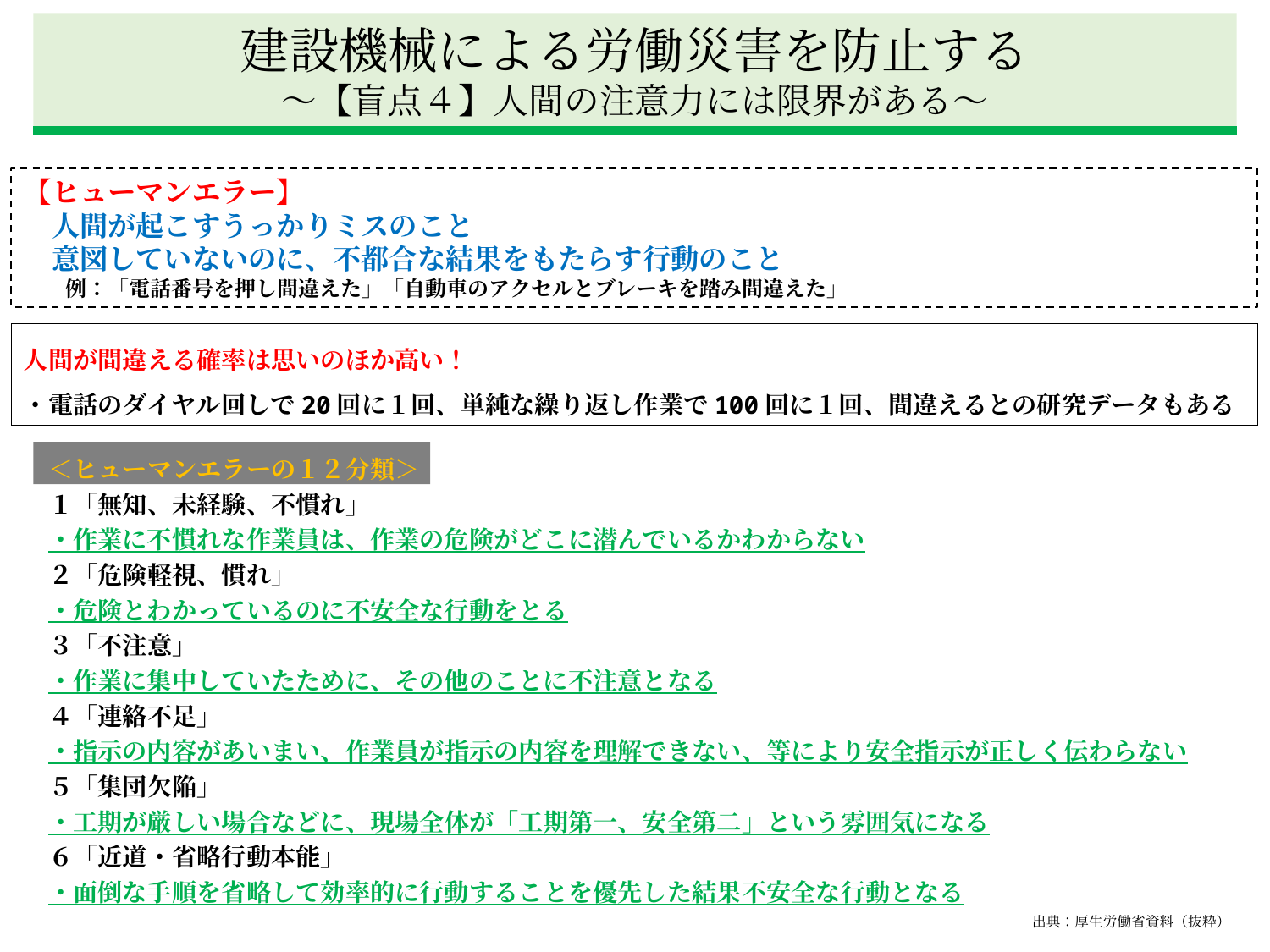

建設機械による労働災害を防止する
～【盲点４】人間の注意力には限界がある～
【ヒューマンエラー】
　人間が起こすうっかりミスのこと
　意図していないのに、不都合な結果をもたらす行動のこと
　　例：「電話番号を押し間違えた」「自動車のアクセルとブレーキを踏み間違えた」
人間が間違える確率は思いのほか高い！
・電話のダイヤル回しで20回に１回、単純な繰り返し作業で100回に１回、間違えるとの研究データもある
　＜ヒューマンエラーの１２分類＞
　１「無知、未経験、不慣れ」
　・作業に不慣れな作業員は、作業の危険がどこに潜んでいるかわからない
　２「危険軽視、慣れ」
　・危険とわかっているのに不安全な行動をとる
　３「不注意」
　・作業に集中していたために、その他のことに不注意となる
　４「連絡不足」
　・指示の内容があいまい、作業員が指示の内容を理解できない、等により安全指示が正しく伝わらない
　５「集団欠陥」
　・工期が厳しい場合などに、現場全体が「工期第一、安全第二」という雰囲気になる
　６「近道・省略行動本能」
　・面倒な手順を省略して効率的に行動することを優先した結果不安全な行動となる

出典：厚生労働省資料（抜粋）